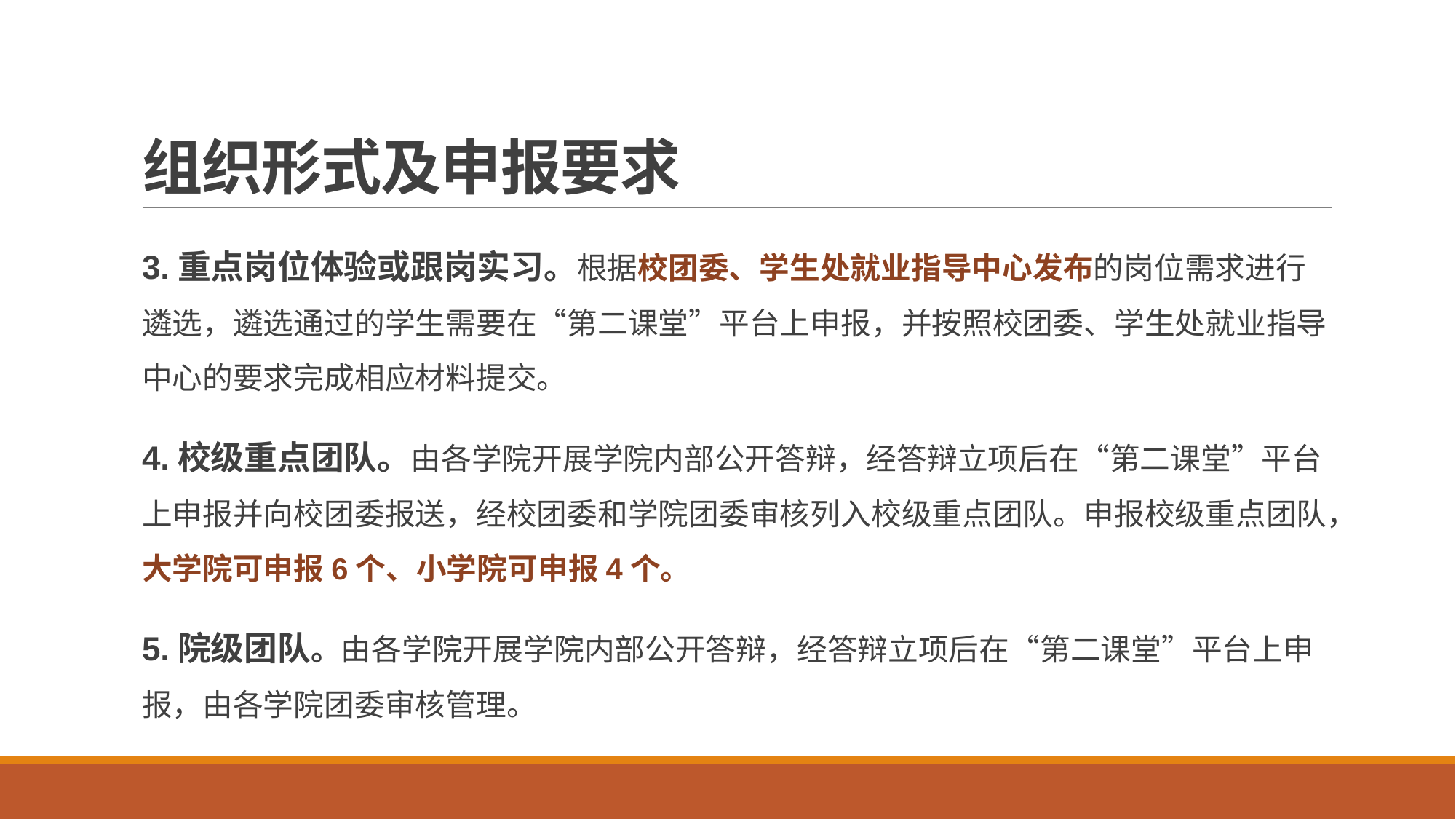

# 组织形式及申报要求
3.重点岗位体验或跟岗实习。根据校团委、学生处就业指导中心发布的岗位需求进行遴选，遴选通过的学生需要在“第二课堂”平台上申报，并按照校团委、学生处就业指导中心的要求完成相应材料提交。
4.校级重点团队。由各学院开展学院内部公开答辩，经答辩立项后在“第二课堂”平台上申报并向校团委报送，经校团委和学院团委审核列入校级重点团队。申报校级重点团队，大学院可申报6个、小学院可申报4个。
5.院级团队。由各学院开展学院内部公开答辩，经答辩立项后在“第二课堂”平台上申报，由各学院团委审核管理。